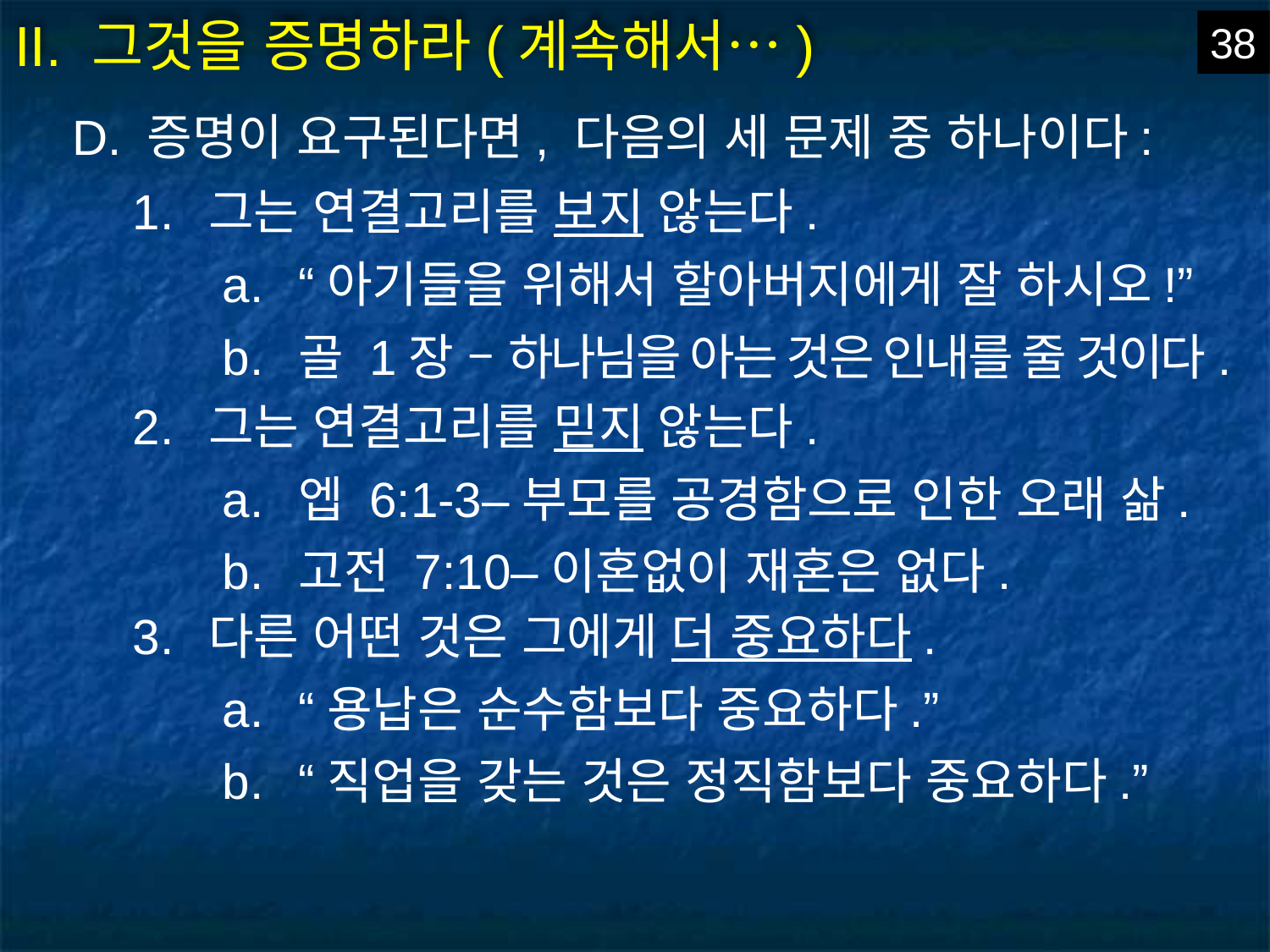

38
# II.	 그것을 증명하라(계속해서…)
D. 증명이 요구된다면, 다음의 세 문제 중 하나이다:
1.	그는 연결고리를 보지 않는다.
a.	“아기들을 위해서 할아버지에게 잘 하시오!”
b.	골 1장 – 하나님을 아는 것은 인내를 줄 것이다.
2.	그는 연결고리를 믿지 않는다.
a.	엡 6:1-3–부모를 공경함으로 인한 오래 삶.
b.	고전 7:10–이혼없이 재혼은 없다.
3.	다른 어떤 것은 그에게 더 중요하다.
a.	“용납은 순수함보다 중요하다.”
b.	“직업을 갖는 것은 정직함보다 중요하다.”